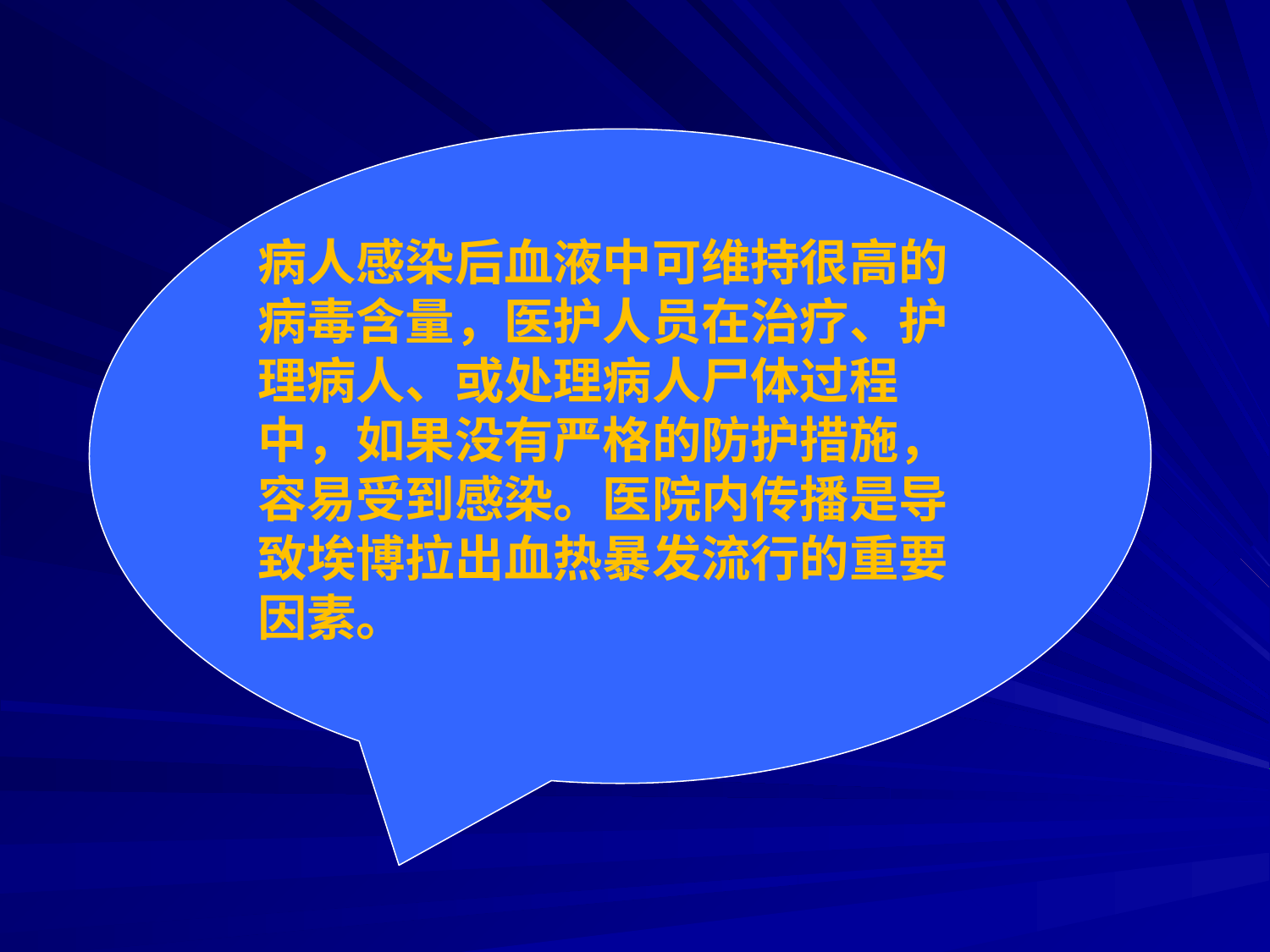

病人感染后血液中可维持很高的病毒含量，医护人员在治疗、护理病人、或处理病人尸体过程中，如果没有严格的防护措施，容易受到感染。医院内传播是导致埃博拉出血热暴发流行的重要因素。